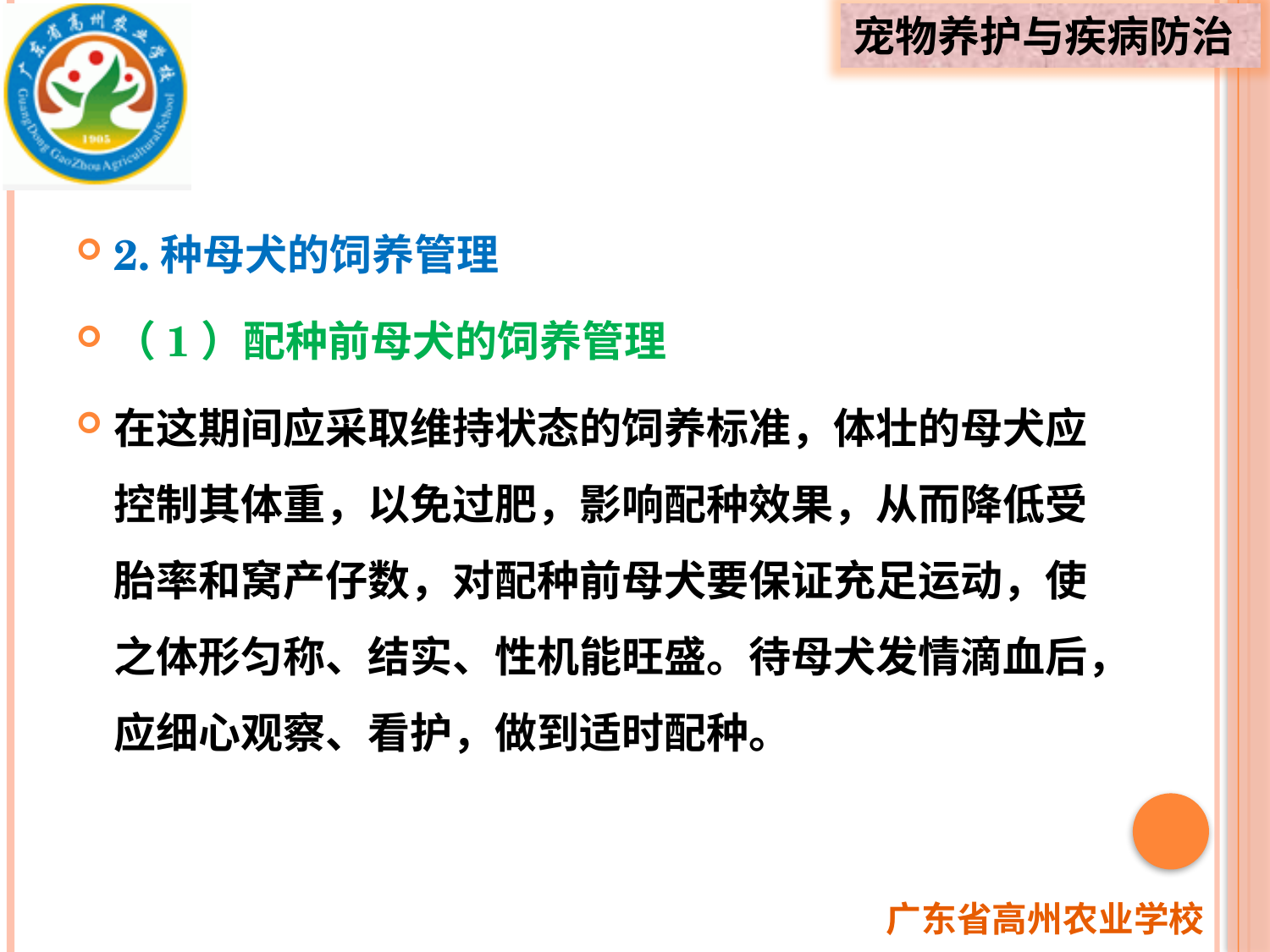

2.种母犬的饲养管理
（1）配种前母犬的饲养管理
在这期间应采取维持状态的饲养标准，体壮的母犬应控制其体重，以免过肥，影响配种效果，从而降低受胎率和窝产仔数，对配种前母犬要保证充足运动，使之体形匀称、结实、性机能旺盛。待母犬发情滴血后，应细心观察、看护，做到适时配种。